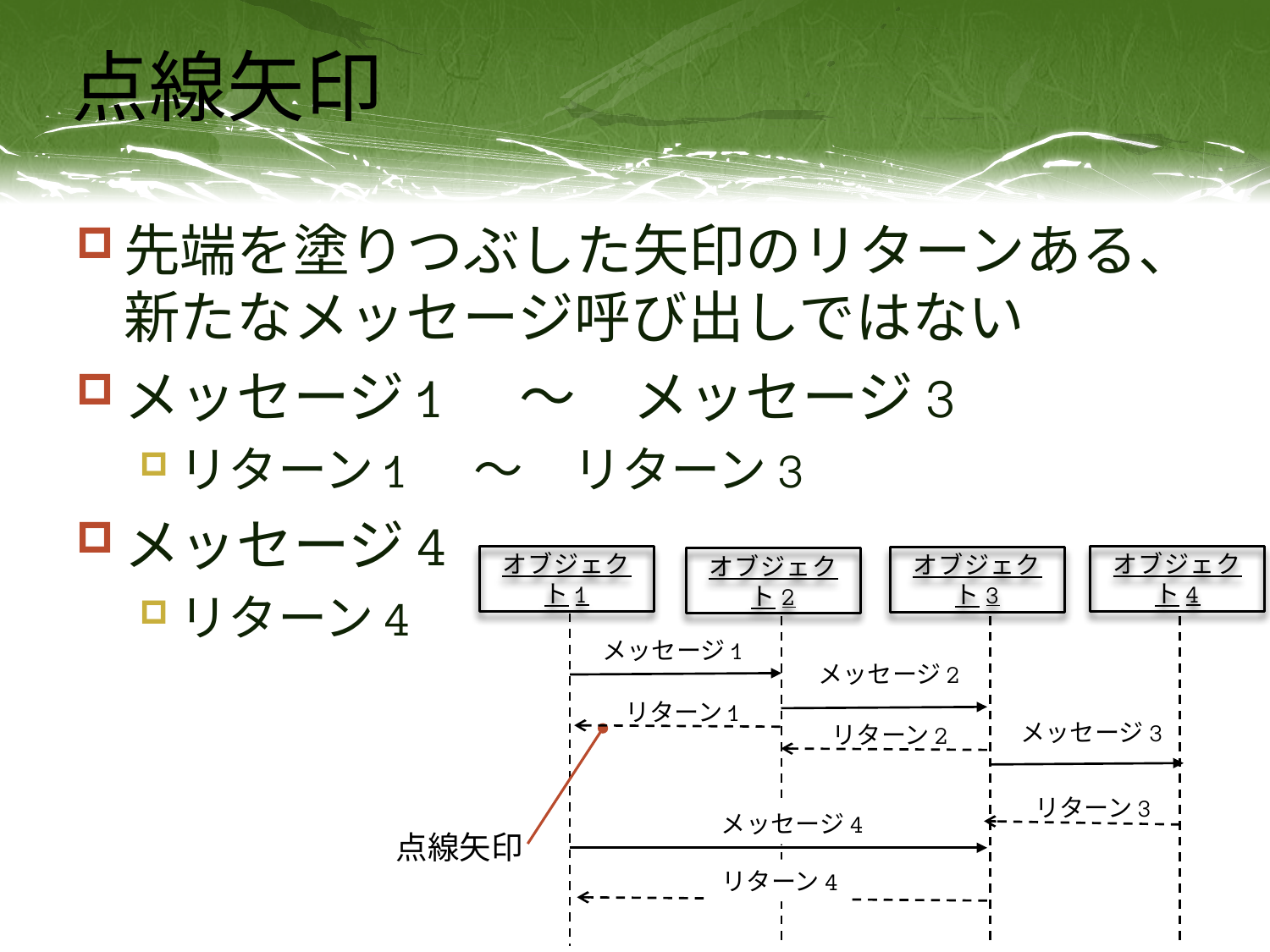

# 点線矢印
先端を塗りつぶした矢印のリターンある、新たなメッセージ呼び出しではない
メッセージ1　〜　メッセージ3
リターン1　〜　リターン3
メッセージ4
リターン4
オブジェクト4
オブジェクト3
オブジェクト2
　メッセージ1
　メッセージ2
　メッセージ3
点線矢印
オブジェクト1
リターン1
リターン2
リターン3
　メッセージ4
リターン4